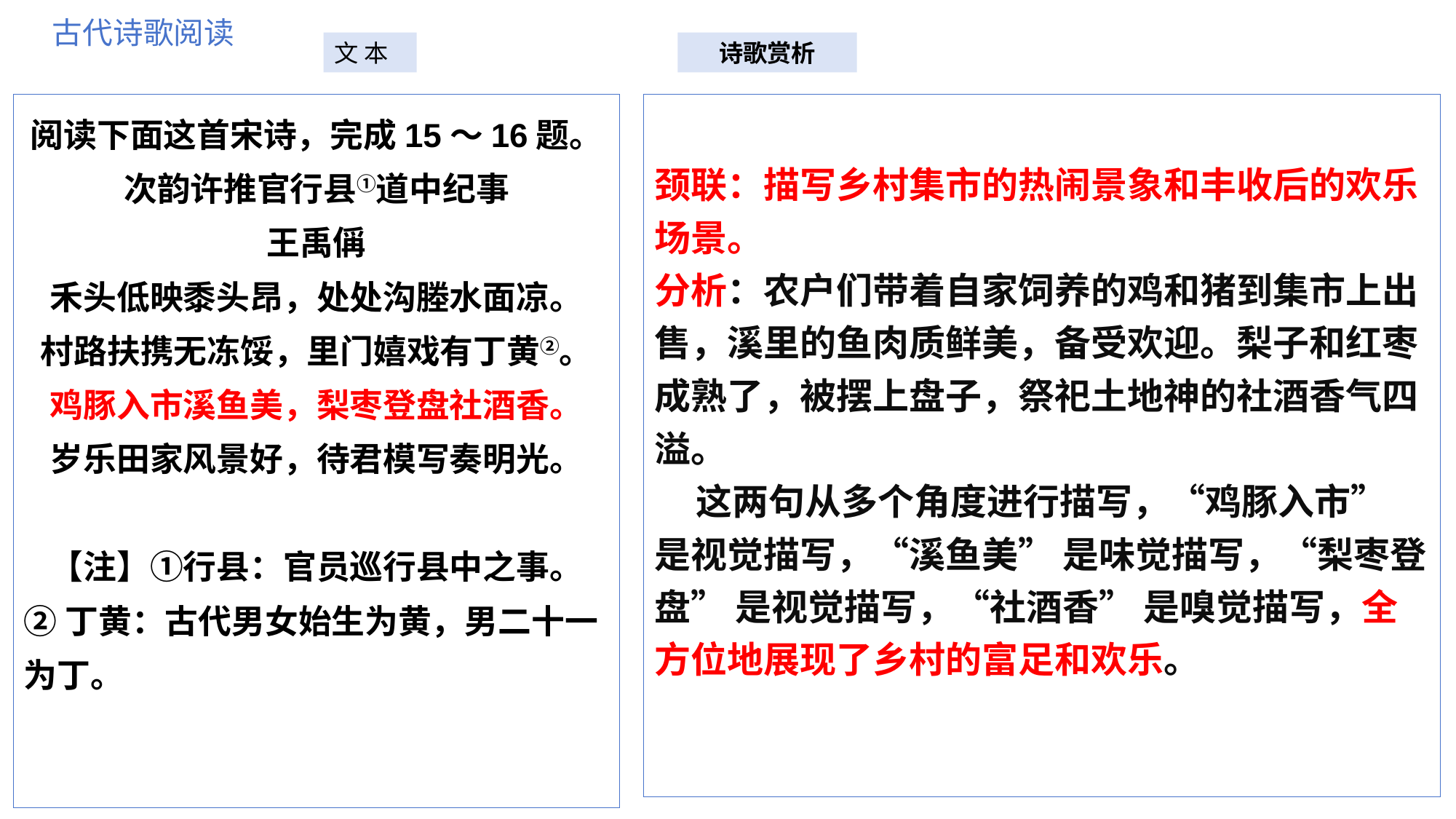

古代诗歌阅读
文 本
诗歌赏析
阅读下面这首宋诗，完成15～16题。
次韵许推官行县①道中纪事
王禹偁
禾头低映黍头昂，处处沟塍水面凉。
村路扶携无冻馁，里门嬉戏有丁黄②。
鸡豚入市溪鱼美，梨枣登盘社酒香。
岁乐田家风景好，待君模写奏明光。

【注】①行县：官员巡行县中之事。
②丁黄：古代男女始生为黄，男二十一为丁。

颈联：描写乡村集市的热闹景象和丰收后的欢乐场景。
分析：农户们带着自家饲养的鸡和猪到集市上出售，溪里的鱼肉质鲜美，备受欢迎。梨子和红枣成熟了，被摆上盘子，祭祀土地神的社酒香气四溢。
    这两句从多个角度进行描写，“鸡豚入市” 是视觉描写，“溪鱼美” 是味觉描写，“梨枣登盘” 是视觉描写，“社酒香” 是嗅觉描写，全方位地展现了乡村的富足和欢乐。